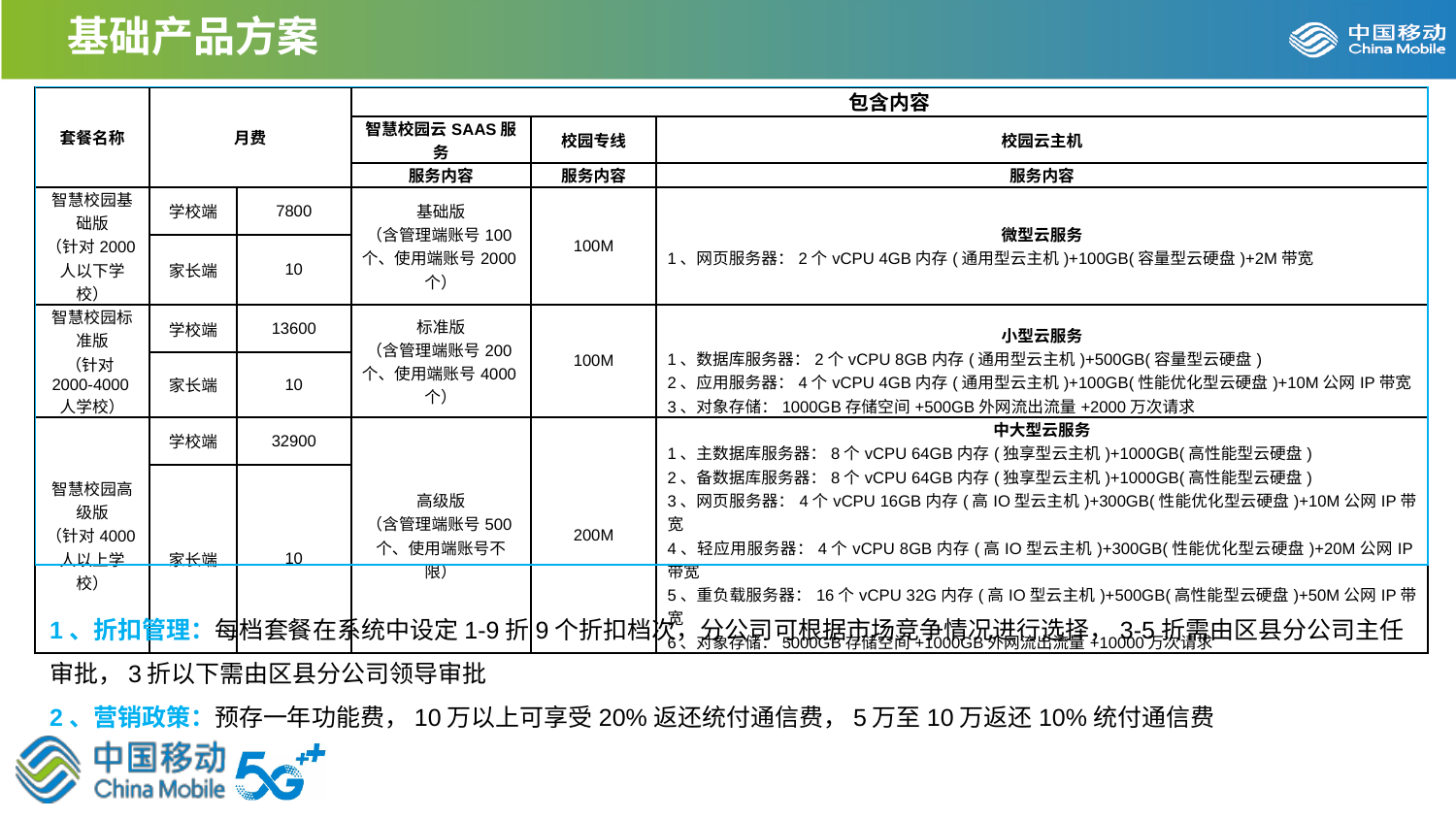

基础产品方案
| 套餐名称 | 月费 |  | 包含内容 |  |  |
| --- | --- | --- | --- | --- | --- |
|  |  |  | 智慧校园云SAAS服务 | 校园专线 | 校园云主机 |
|  |  |  | 服务内容 | 服务内容 | 服务内容 |
| 智慧校园基础版 （针对2000人以下学校） | 学校端 | 7800 | 基础版 （含管理端账号100个、使用端账号2000个） | 100M | 微型云服务 1、网页服务器：2个vCPU 4GB内存(通用型云主机)+100GB(容量型云硬盘)+2M带宽 |
|  | 家长端 | 10 |  |  |  |
| 智慧校园标准版 （针对2000-4000人学校） | 学校端 | 13600 | 标准版 （含管理端账号200个、使用端账号4000个） | 100M | 小型云服务 1、数据库服务器：2个vCPU 8GB内存(通用型云主机)+500GB(容量型云硬盘) 2、应用服务器：4个vCPU 4GB内存(通用型云主机)+100GB(性能优化型云硬盘)+10M公网IP带宽 3、对象存储：1000GB存储空间+500GB外网流出流量+2000万次请求 |
|  | 家长端 | 10 |  |  |  |
| 智慧校园高级版 （针对4000人以上学校） | 学校端 | 32900 | 高级版 （含管理端账号500个、使用端账号不限） | 200M | 中大型云服务 1、主数据库服务器：8个vCPU 64GB内存(独享型云主机)+1000GB(高性能型云硬盘) 2、备数据库服务器：8个vCPU 64GB内存(独享型云主机)+1000GB(高性能型云硬盘) 3、网页服务器：4个vCPU 16GB内存(高IO型云主机)+300GB(性能优化型云硬盘)+10M公网IP带宽 4、轻应用服务器：4个vCPU 8GB内存(高IO型云主机)+300GB(性能优化型云硬盘)+20M公网IP带宽 5、重负载服务器：16个vCPU 32G内存(高IO型云主机)+500GB(高性能型云硬盘)+50M公网IP带宽 6、对象存储：5000GB存储空间+1000GB外网流出流量+10000万次请求 |
|  | 家长端 | 10 |  |  |  |

1、折扣管理：每档套餐在系统中设定1-9折9个折扣档次，分公司可根据市场竞争情况进行选择，3-5折需由区县分公司主任审批，3折以下需由区县分公司领导审批
2、营销政策：预存一年功能费，10万以上可享受20%返还统付通信费，5万至10万返还10%统付通信费